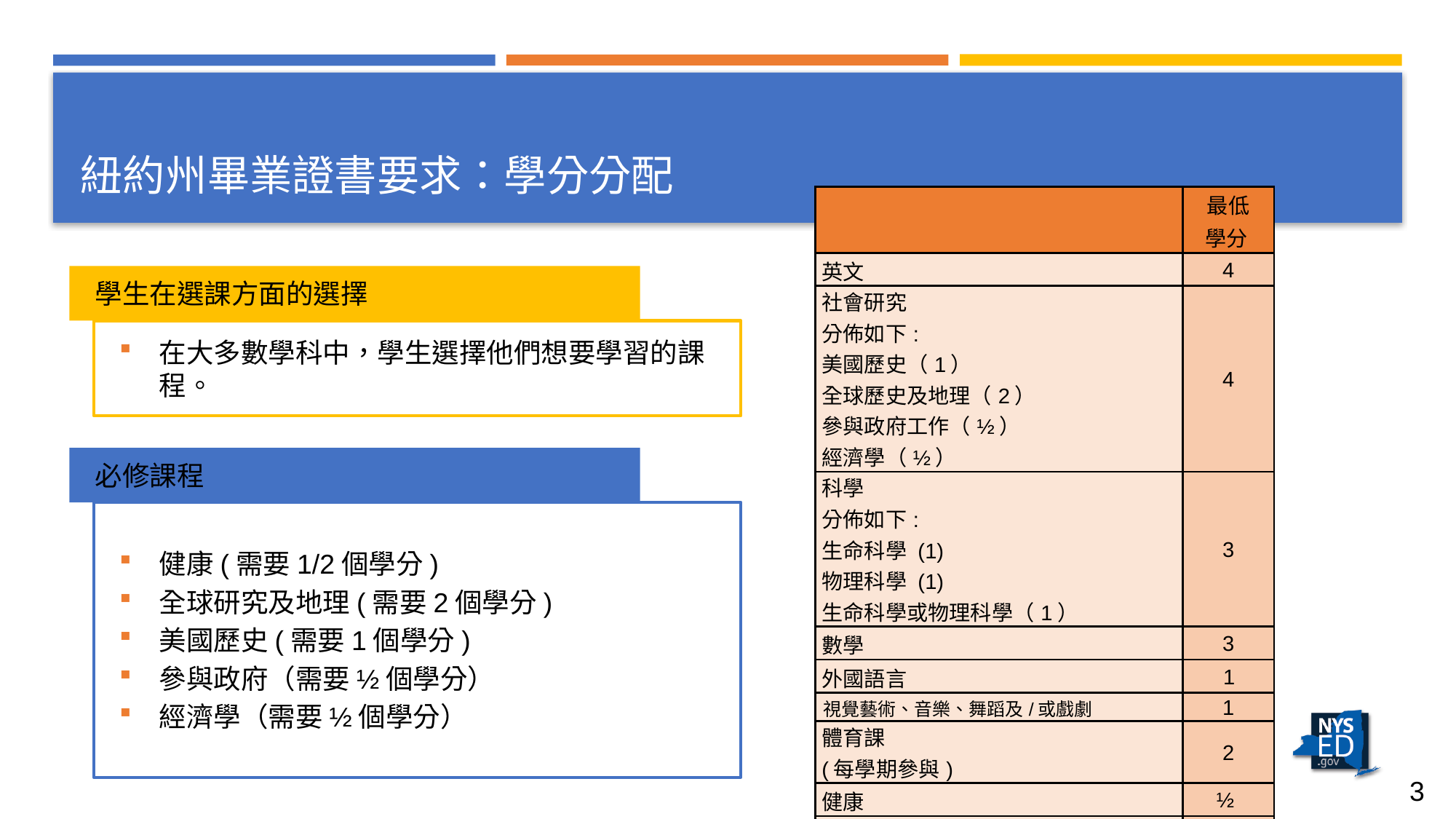

# 紐約州畢業證書要求：學分分配
|  | 最低 學分 |
| --- | --- |
| 英文 | 4 |
| 社會研究 分佈如下: 美國歷史（1） 全球歷史及地理（2） 參與政府工作（½） 經濟學（½） | 4 |
| 科學 分佈如下: 生命科學 (1) 物理科學 (1) 生命科學或物理科學（1） | 3 |
| 數學 | 3 |
| 外國語言 | 1 |
| 視覺藝術、音樂、舞蹈及/或戲劇 | 1 |
| 體育課 (每學期參與) | 2 |
| 健康 | ½ |
| 選修課 | 3 ½ |
| 總計 | 22 |
學生在選課方面的選擇
在大多數學科中，學生選擇他們想要學習的課程。
必修課程
健康(需要1/2個學分)
全球研究及地理(需要2個學分)
美國歷史(需要1個學分)
參與政府（需要½個學分）
經濟學（需要½個學分）